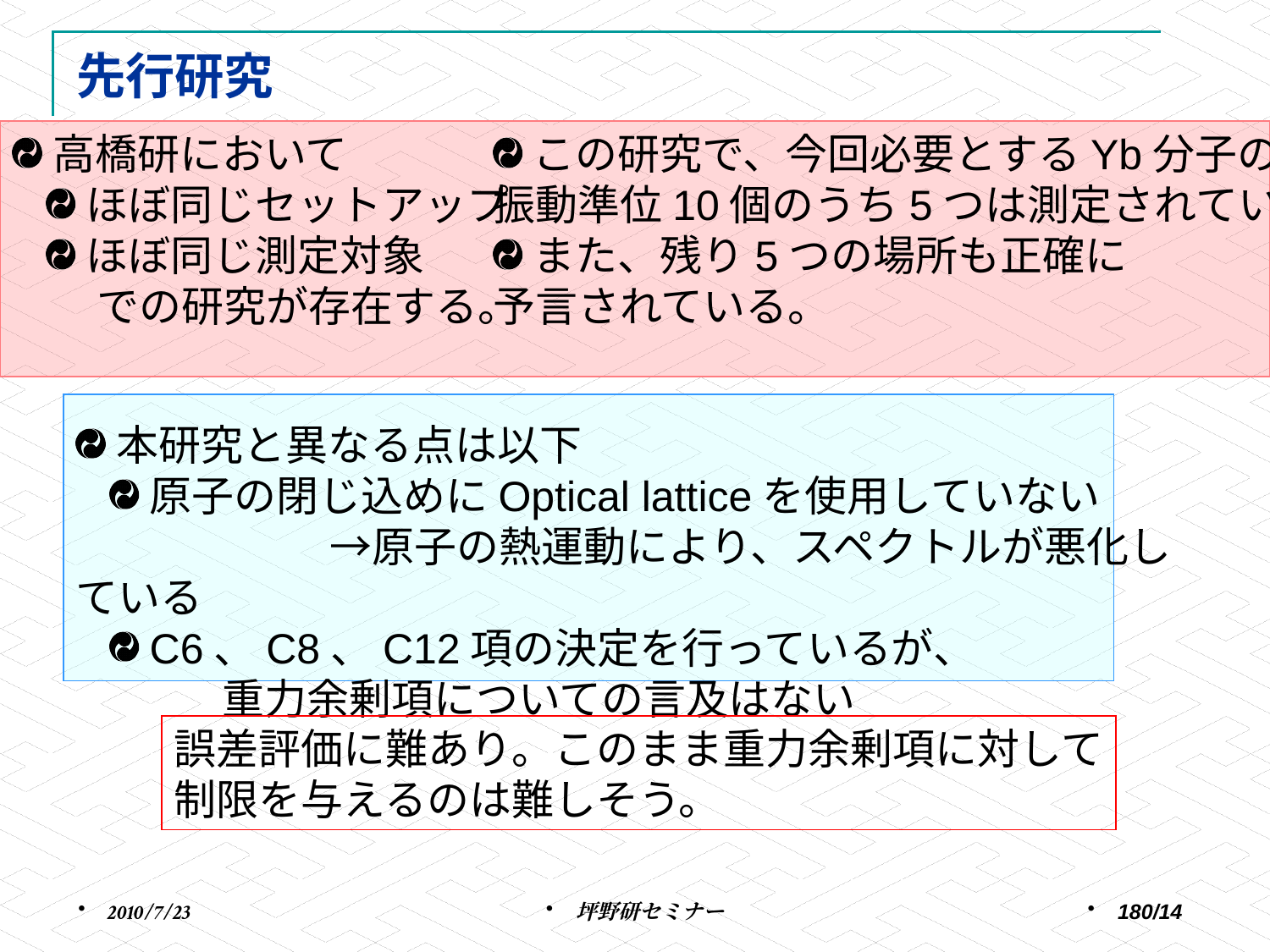

# 先行研究

高橋研において
ほぼ同じセットアップ
ほぼ同じ測定対象
　　での研究が存在する。
この研究で、今回必要とするYb分子の
振動準位10個のうち5つは測定されている
また、残り5つの場所も正確に
予言されている。

本研究と異なる点は以下
原子の閉じ込めにOptical latticeを使用していない
　　　	→原子の熱運動により、スペクトルが悪化している
C6、C8、C12項の決定を行っているが、
　　　  重力余剰項についての言及はない
誤差評価に難あり。このまま重力余剰項に対して
制限を与えるのは難しそう。
2010/7/23
坪野研セミナー
180/14